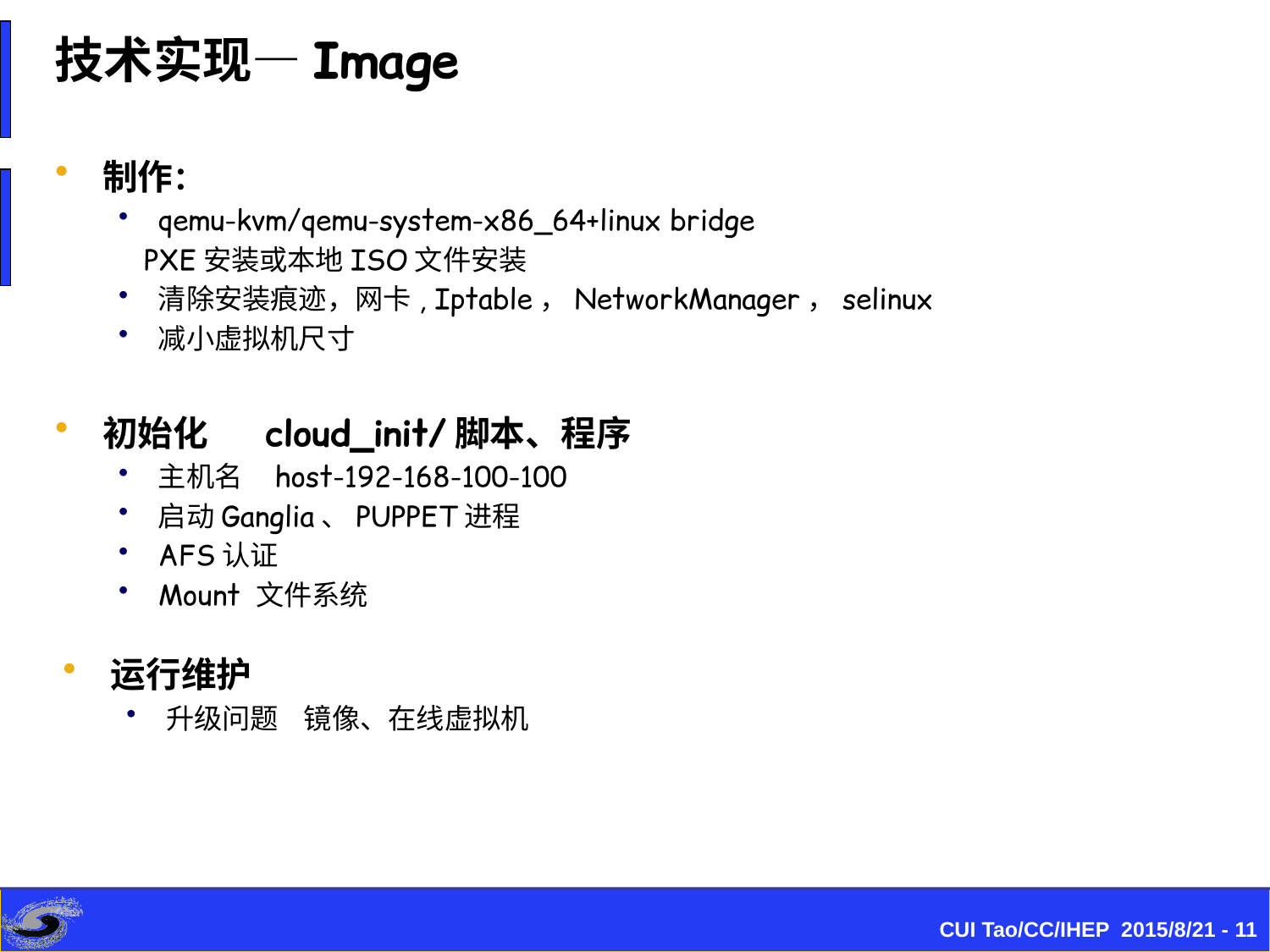

技术实现—Image
制作：
qemu-kvm/qemu-system-x86_64+linux bridge
   PXE安装或本地ISO文件安装
清除安装痕迹，网卡, Iptable，NetworkManager，selinux
减小虚拟机尺寸

初始化      cloud_init/脚本、程序
主机名    host-192-168-100-100
启动Ganglia、PUPPET进程
AFS认证
Mount 文件系统

运行维护
升级问题    镜像、在线虚拟机

CUI Tao/CC/IHEP  2015/8/21 - 11